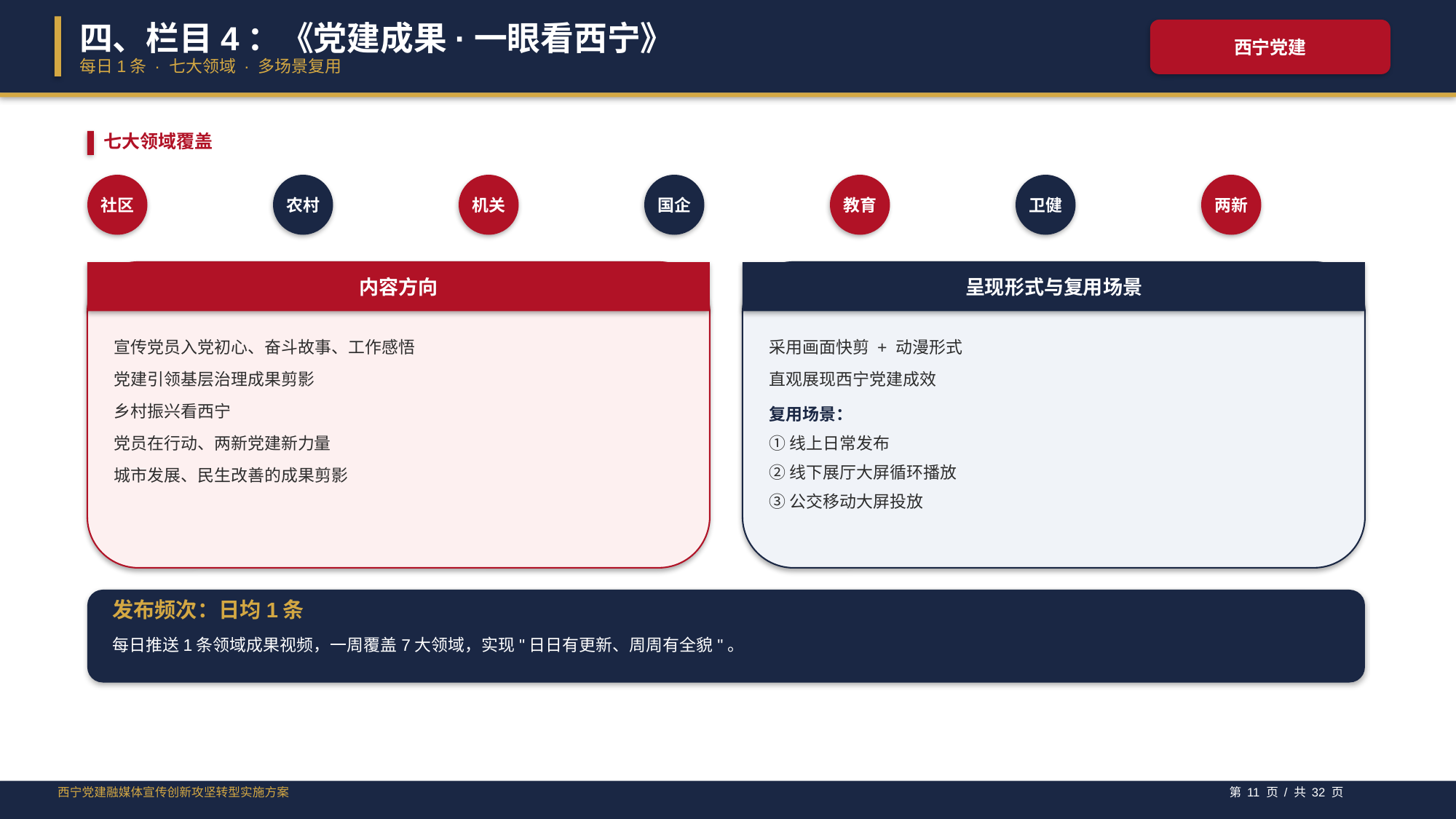

四、栏目4：《党建成果·一眼看西宁》

西宁党建
每日1条 · 七大领域 · 多场景复用

七大领域覆盖

社区

农村

机关

国企

教育

卫健

两新

内容方向

呈现形式与复用场景
宣传党员入党初心、奋斗故事、工作感悟
党建引领基层治理成果剪影
乡村振兴看西宁
党员在行动、两新党建新力量
城市发展、民生改善的成果剪影
采用画面快剪 + 动漫形式
直观展现西宁党建成效
复用场景：
①线上日常发布
②线下展厅大屏循环播放
③公交移动大屏投放

发布频次：日均1条
每日推送1条领域成果视频，一周覆盖7大领域，实现"日日有更新、周周有全貌"。

西宁党建融媒体宣传创新攻坚转型实施方案
第 11 页 / 共 32 页